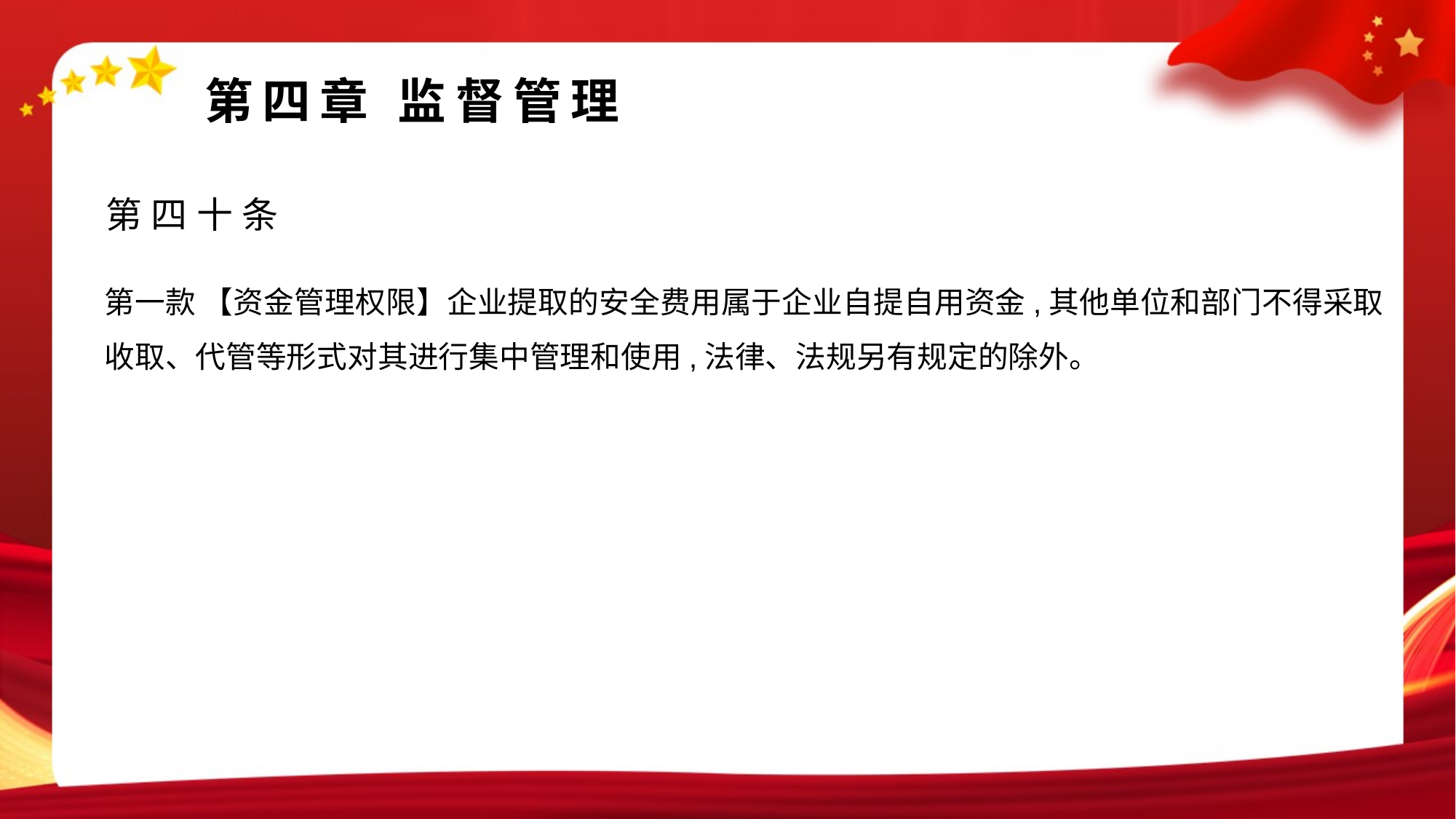

#
第四章 监督管理
第四十条
第一款 【资金管理权限】企业提取的安全费用属于企业自提自用资金,其他单位和部门不得采取收取、代管等形式对其进行集中管理和使用,法律、法规另有规定的除外。